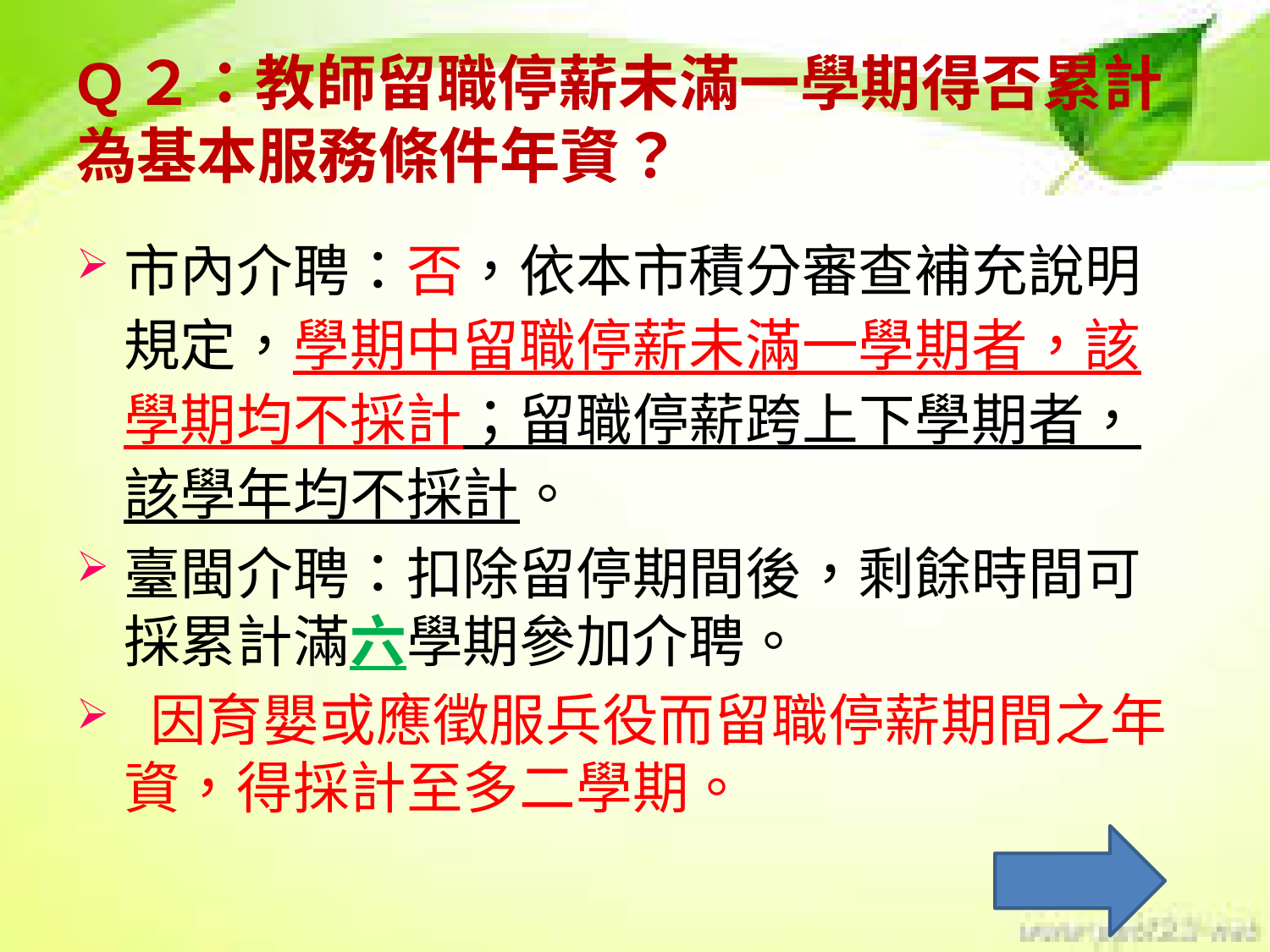

# Q２：教師留職停薪未滿一學期得否累計為基本服務條件年資？
市內介聘：否，依本市積分審查補充說明規定，學期中留職停薪未滿一學期者，該學期均不採計；留職停薪跨上下學期者，該學年均不採計。
臺閩介聘：扣除留停期間後，剩餘時間可採累計滿六學期參加介聘。
 因育嬰或應徵服兵役而留職停薪期間之年資，得採計至多二學期。